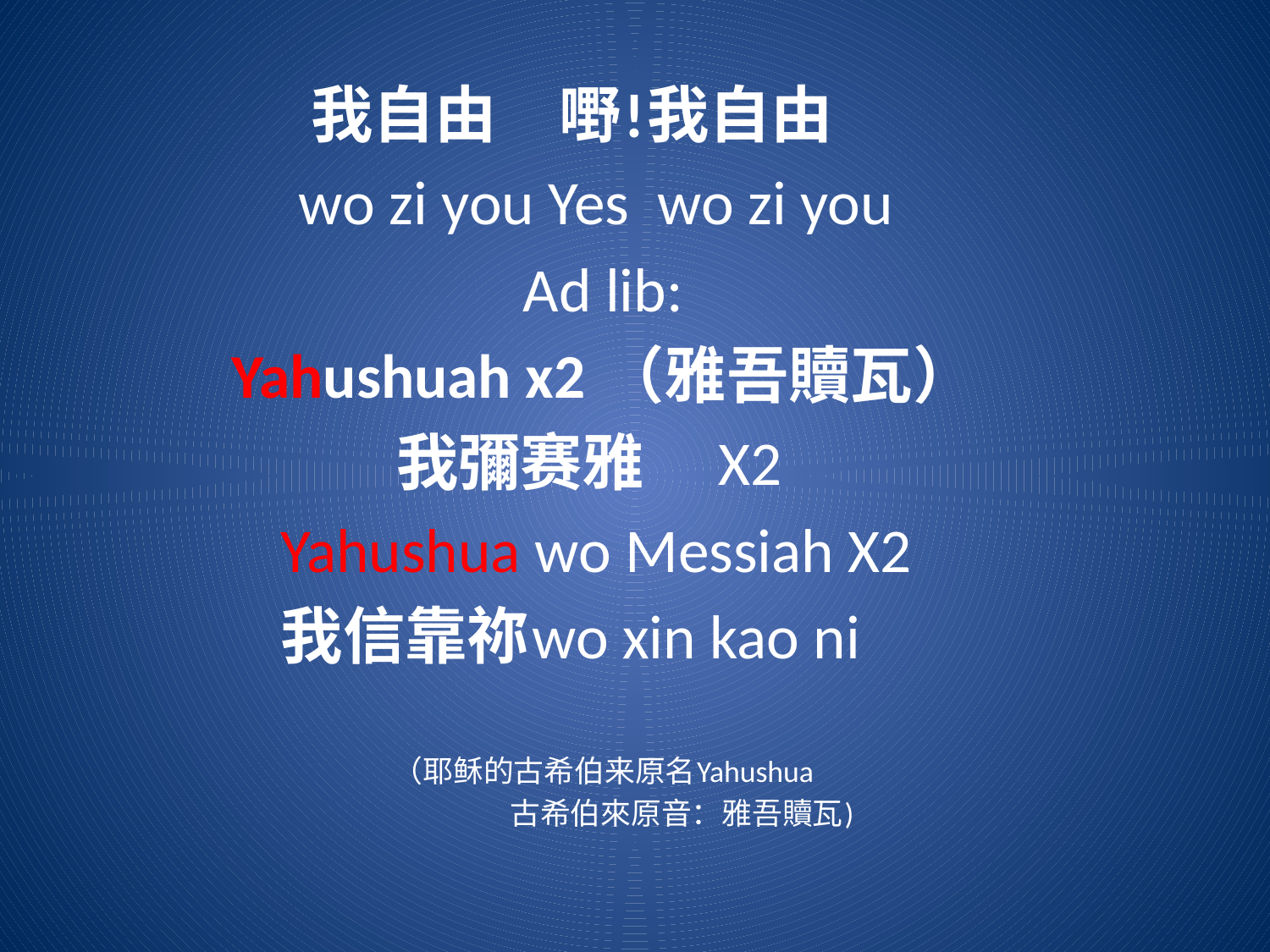

我自由　嘢!我自由
wo zi you Yes  wo zi you
Ad lib:
Yahushuah x2 （雅吾贖瓦）
我彌赛雅     X2
Yahushua wo Messiah X2
我信靠祢wo xin kao ni

（耶稣的古希伯来原名Yahushua
                       古希伯來原音：雅吾贖瓦)